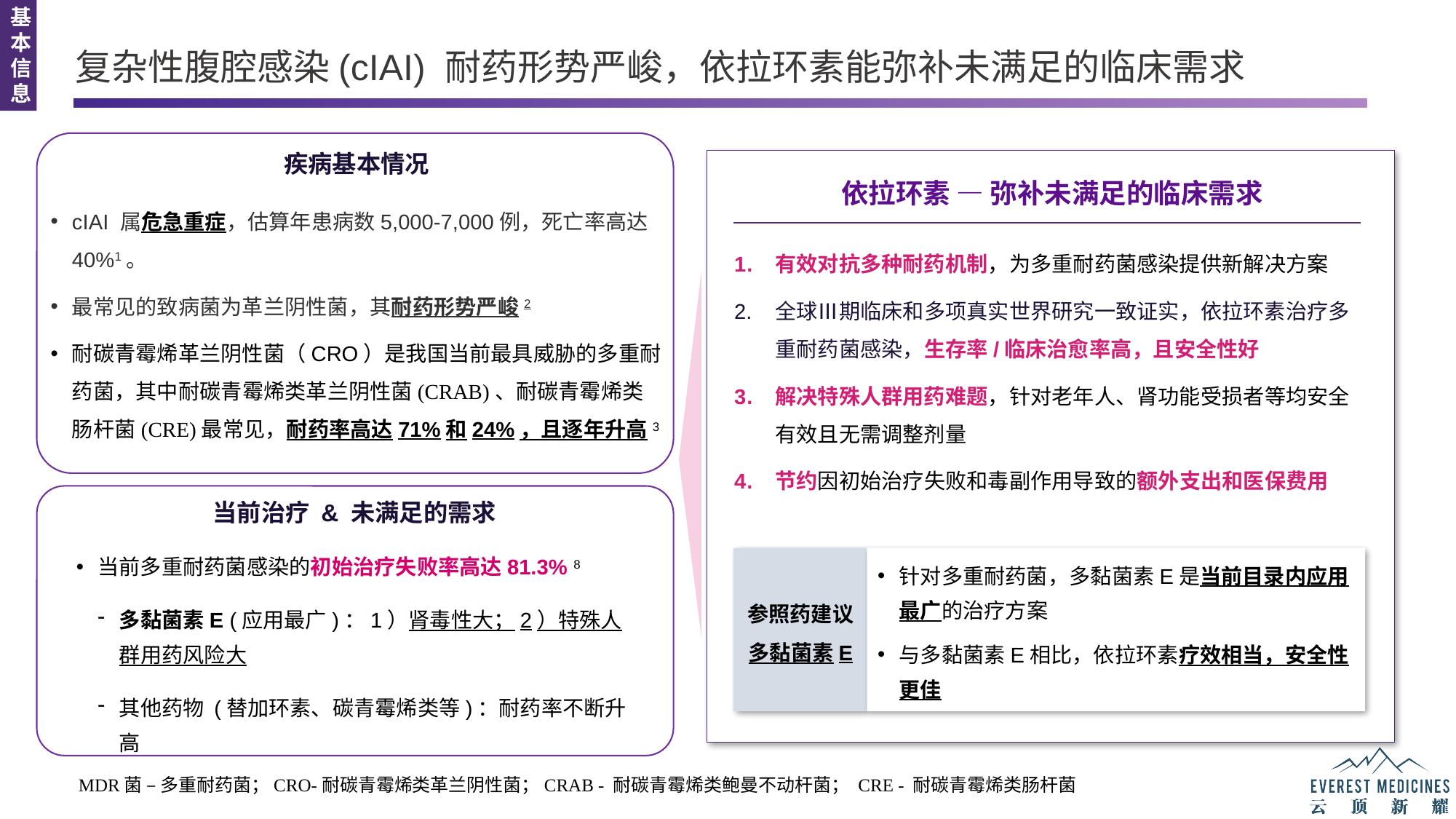

基本信息
复杂性腹腔感染(cIAI) 耐药形势严峻，依拉环素能弥补未满足的临床需求

疾病基本情况
cIAI 属危急重症，估算年患病数5,000-7,000例，死亡率高达40%1。
最常见的致病菌为革兰阴性菌，其耐药形势严峻2
耐碳青霉烯革兰阴性菌（CRO）是我国当前最具威胁的多重耐药菌，其中耐碳青霉烯类革兰阴性菌(CRAB)、耐碳青霉烯类肠杆菌(CRE)最常见，耐药率高达71%和24%，且逐年升高3

依拉环素 — 弥补未满足的临床需求
有效对抗多种耐药机制，为多重耐药菌感染提供新解决方案
全球Ⅲ期临床和多项真实世界研究一致证实，依拉环素治疗多重耐药菌感染，生存率/临床治愈率高，且安全性好
解决特殊人群用药难题，针对老年人、肾功能受损者等均安全有效且无需调整剂量
节约因初始治疗失败和毒副作用导致的额外支出和医保费用

当前治疗 & 未满足的需求
当前多重耐药菌感染的初始治疗失败率高达81.3% 8
多黏菌素E (应用最广)：1）肾毒性大；2）特殊人群用药风险大
其他药物 (替加环素、碳青霉烯类等)：耐药率不断升高

针对多重耐药菌，多黏菌素E是当前目录内应用最广的治疗方案
与多黏菌素E相比，依拉环素疗效相当，安全性更佳
参照药建议
多黏菌素E
MDR菌 – 多重耐药菌；CRO-耐碳青霉烯类革兰阴性菌；CRAB - 耐碳青霉烯类鲍曼不动杆菌； CRE - 耐碳青霉烯类肠杆菌